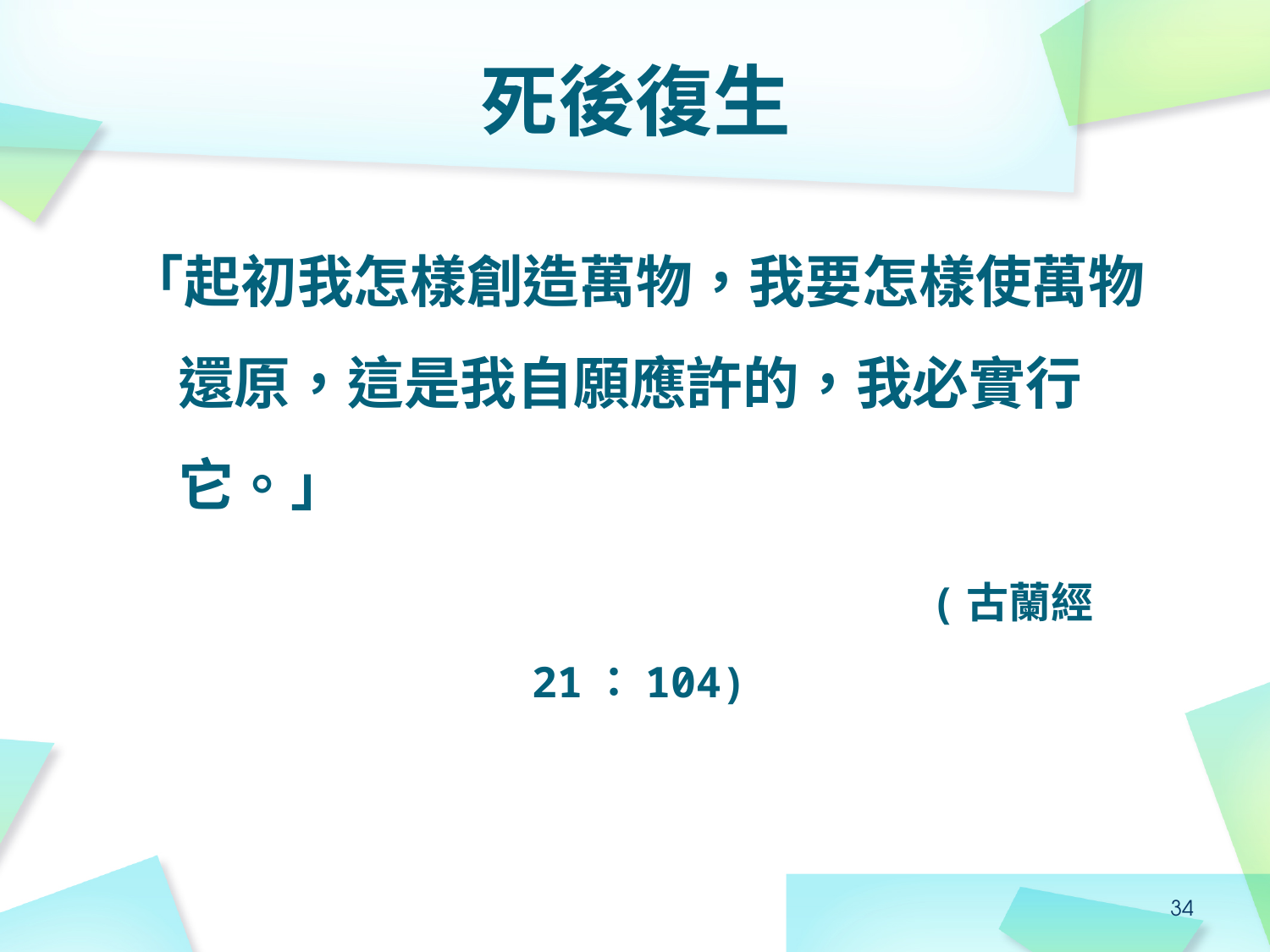

# 死後復生
「起初我怎樣創造萬物，我要怎樣使萬物還原，這是我自願應許的，我必實行它。」
                      (古蘭經 21：104)
34